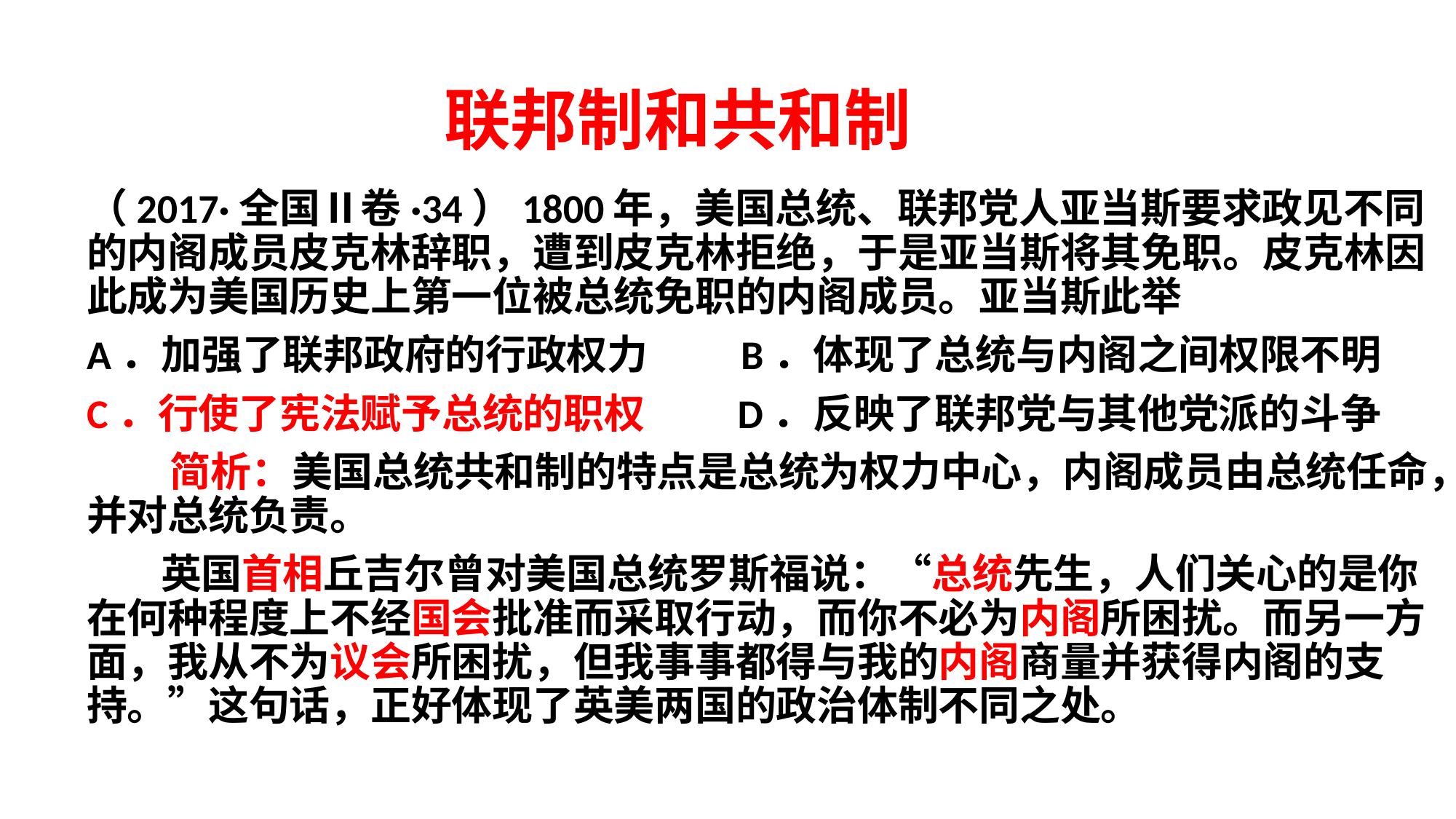

# 联邦制和共和制
（2017·全国Ⅱ卷·34）1800年，美国总统、联邦党人亚当斯要求政见不同的内阁成员皮克林辞职，遭到皮克林拒绝，于是亚当斯将其免职。皮克林因此成为美国历史上第一位被总统免职的内阁成员。亚当斯此举
A．加强了联邦政府的行政权力         B．体现了总统与内阁之间权限不明
C．行使了宪法赋予总统的职权         D．反映了联邦党与其他党派的斗争
        简析：美国总统共和制的特点是总统为权力中心，内阁成员由总统任命，并对总统负责。
       英国首相丘吉尔曾对美国总统罗斯福说：“总统先生，人们关心的是你在何种程度上不经国会批准而采取行动，而你不必为内阁所困扰。而另一方面，我从不为议会所困扰，但我事事都得与我的内阁商量并获得内阁的支持。”这句话，正好体现了英美两国的政治体制不同之处。